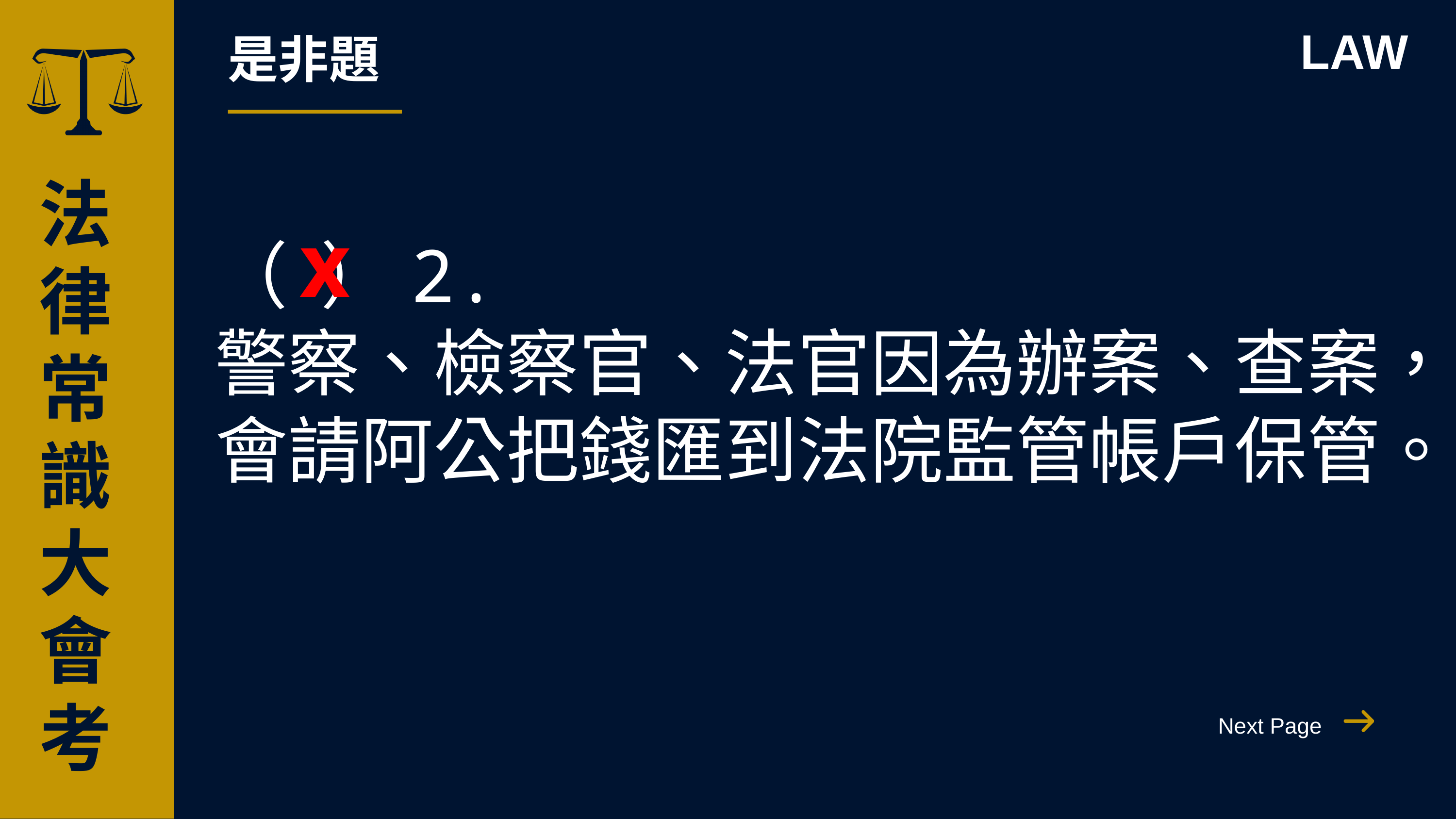

是非題

LAW

（  ）2.
警察、檢察官、法官因為辦案、查案，會請阿公把錢匯到法院監管帳戶保管。
法律常識
大會考
x
Next Page